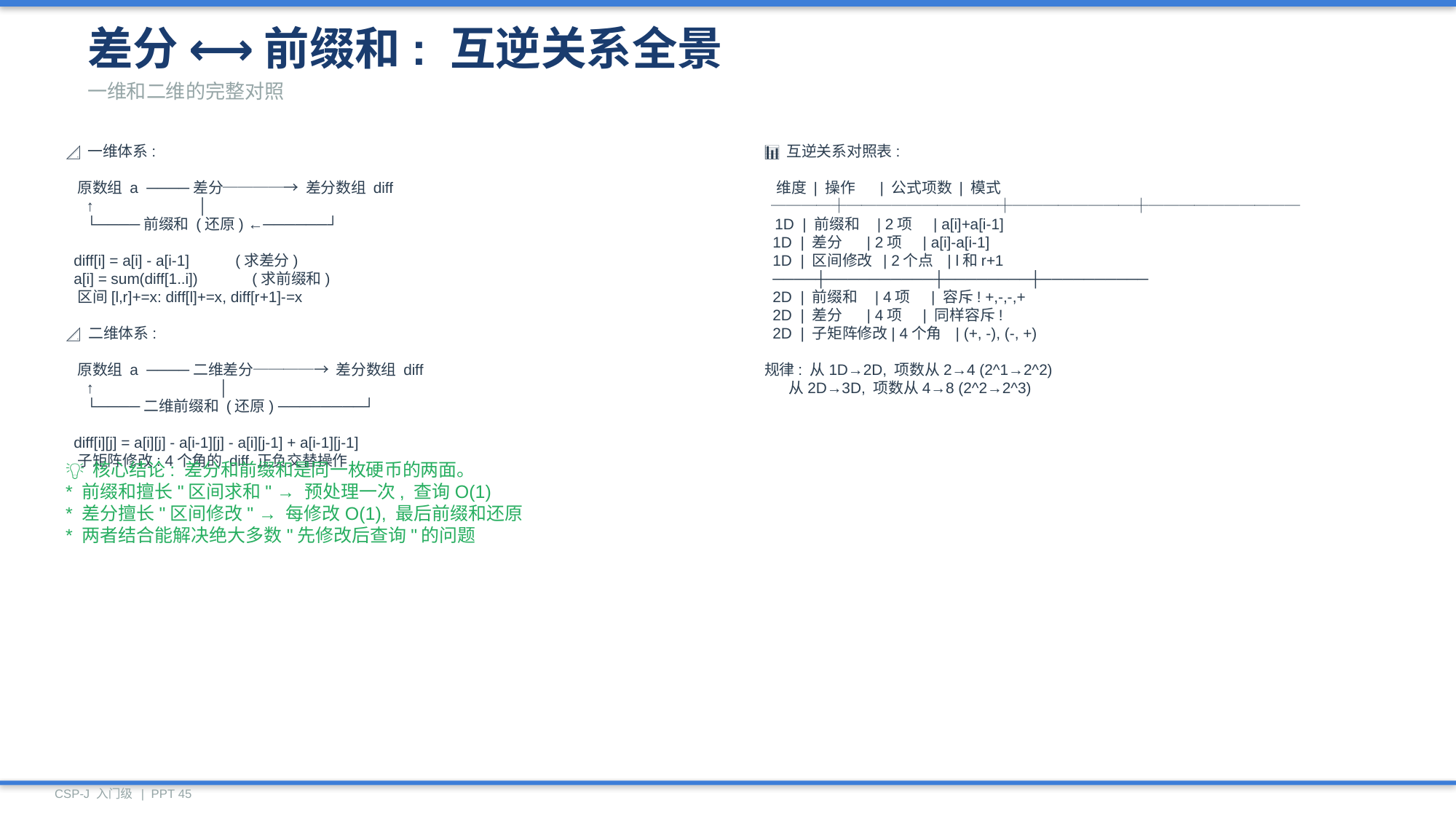

差分 ⟷ 前缀和: 互逆关系全景
一维和二维的完整对照
📐 一维体系:
  原数组 a  ────差分────→  差分数组 diff
     ↑                         │
     └────前缀和 (还原) ←──────┘
  diff[i] = a[i] - a[i-1]           (求差分)
  a[i] = sum(diff[1..i])             (求前缀和)
  区间[l,r]+=x: diff[l]+=x, diff[r+1]-=x
📐 二维体系:
  原数组 a  ────二维差分────→  差分数组 diff
     ↑                              │
     └────二维前缀和 (还原) ────────┘
  diff[i][j] = a[i][j] - a[i-1][j] - a[i][j-1] + a[i-1][j-1]
  子矩阵修改: 4个角的 diff 正负交替操作
📊 互逆关系对照表:
  维度 | 操作      | 公式项数 | 模式
  ────┼──────────┼────────┼──────────
  1D  | 前缀和    | 2项     | a[i]+a[i-1]
  1D  | 差分      | 2项     | a[i]-a[i-1]
  1D  | 区间修改  | 2个点   | l和r+1
  ────┼──────────┼────────┼──────────
  2D  | 前缀和    | 4项     | 容斥! +,-,-,+
  2D  | 差分      | 4项     | 同样容斥!
  2D  | 子矩阵修改| 4个角   | (+, -), (-, +)
规律: 从1D→2D, 项数从2→4 (2^1→2^2)
     从2D→3D, 项数从4→8 (2^2→2^3)
💡 核心结论: 差分和前缀和是同一枚硬币的两面。
* 前缀和擅长"区间求和" → 预处理一次, 查询O(1)
* 差分擅长"区间修改" → 每修改O(1), 最后前缀和还原
* 两者结合能解决绝大多数"先修改后查询"的问题

CSP-J 入门级  |  PPT 45